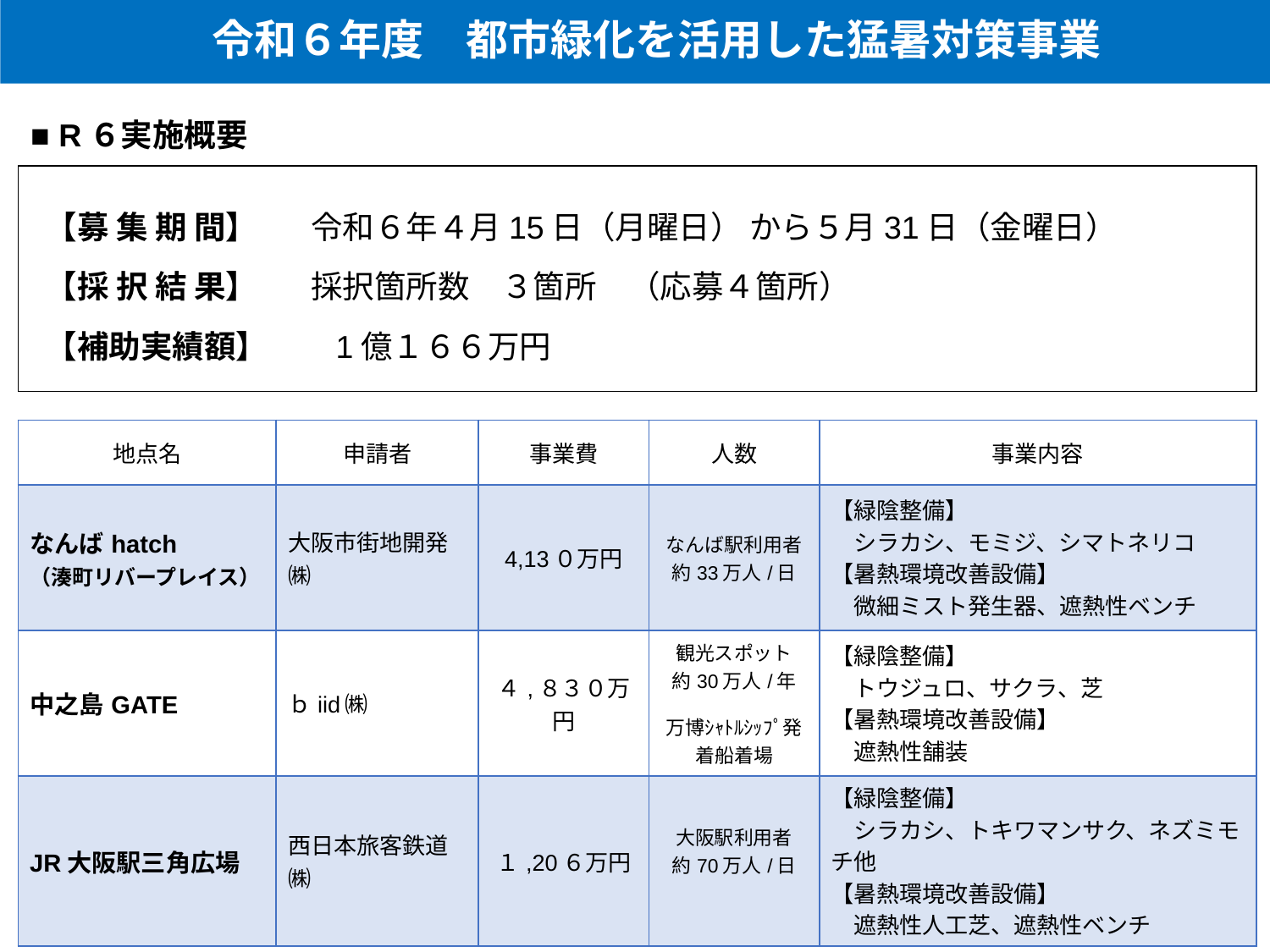

令和６年度　都市緑化を活用した猛暑対策事業
■ R６実施概要
 【募 集 期 間】　   令和６年４月15日（月曜日） から５月31日（金曜日）
 【採 択 結 果】   　採択箇所数　３箇所　（応募４箇所）
 【補助実績額】  　  1億１６６万円
| 地点名 | 申請者 | 事業費 | 人数 | 事業内容 |
| --- | --- | --- | --- | --- |
| なんばhatch （湊町リバープレイス） | 大阪市街地開発㈱ | 4,13０万円 | なんば駅利用者 約33万人/日 | 【緑陰整備】 　シラカシ、モミジ、シマトネリコ 【暑熱環境改善設備】 　微細ミスト発生器、遮熱性ベンチ |
| 中之島GATE | ｂiid㈱ | ４,８３０万円 | 観光スポット 約30万人/年 　 万博ｼｬﾄﾙｼｯﾌﾟ発着船着場 | 【緑陰整備】 　トウジュロ、サクラ、芝 【暑熱環境改善設備】 　遮熱性舗装 |
| JR大阪駅三角広場 | 西日本旅客鉄道㈱ | １,20６万円 | 大阪駅利用者 約70万人/日 | 【緑陰整備】 　シラカシ、トキワマンサク、ネズミモチ他 【暑熱環境改善設備】 　遮熱性人工芝、遮熱性ベンチ |